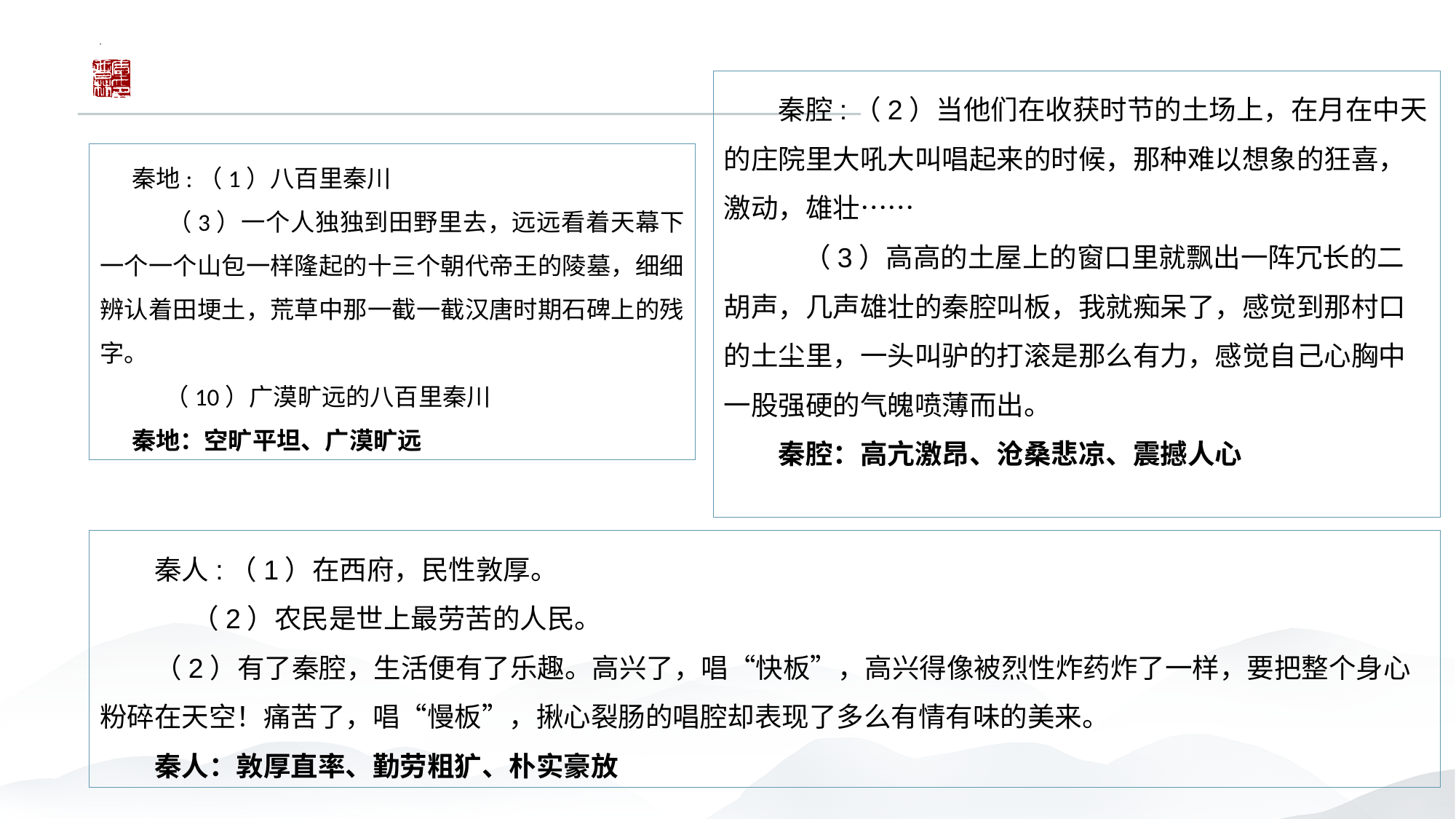

秦腔:（2）当他们在收获时节的土场上，在月在中天的庄院里大吼大叫唱起来的时候，那种难以想象的狂喜，激动，雄壮……
   （3）高高的土屋上的窗口里就飘出一阵冗长的二胡声，几声雄壮的秦腔叫板，我就痴呆了，感觉到那村口的土尘里，一头叫驴的打滚是那么有力，感觉自己心胸中一股强硬的气魄喷薄而出。
秦腔：高亢激昂、沧桑悲凉、震撼人心
秦地:（1）八百里秦川
     （3）一个人独独到田野里去，远远看着天幕下一个一个山包一样隆起的十三个朝代帝王的陵墓，细细辨认着田埂土，荒草中那一截一截汉唐时期石碑上的残字。
     （10）广漠旷远的八百里秦川
秦地：空旷平坦、广漠旷远
秦人:（1）在西府，民性敦厚。
     （2）农民是世上最劳苦的人民。
（2）有了秦腔，生活便有了乐趣。高兴了，唱“快板”，高兴得像被烈性炸药炸了一样，要把整个身心粉碎在天空！痛苦了，唱“慢板”，揪心裂肠的唱腔却表现了多么有情有味的美来。
秦人：敦厚直率、勤劳粗犷、朴实豪放